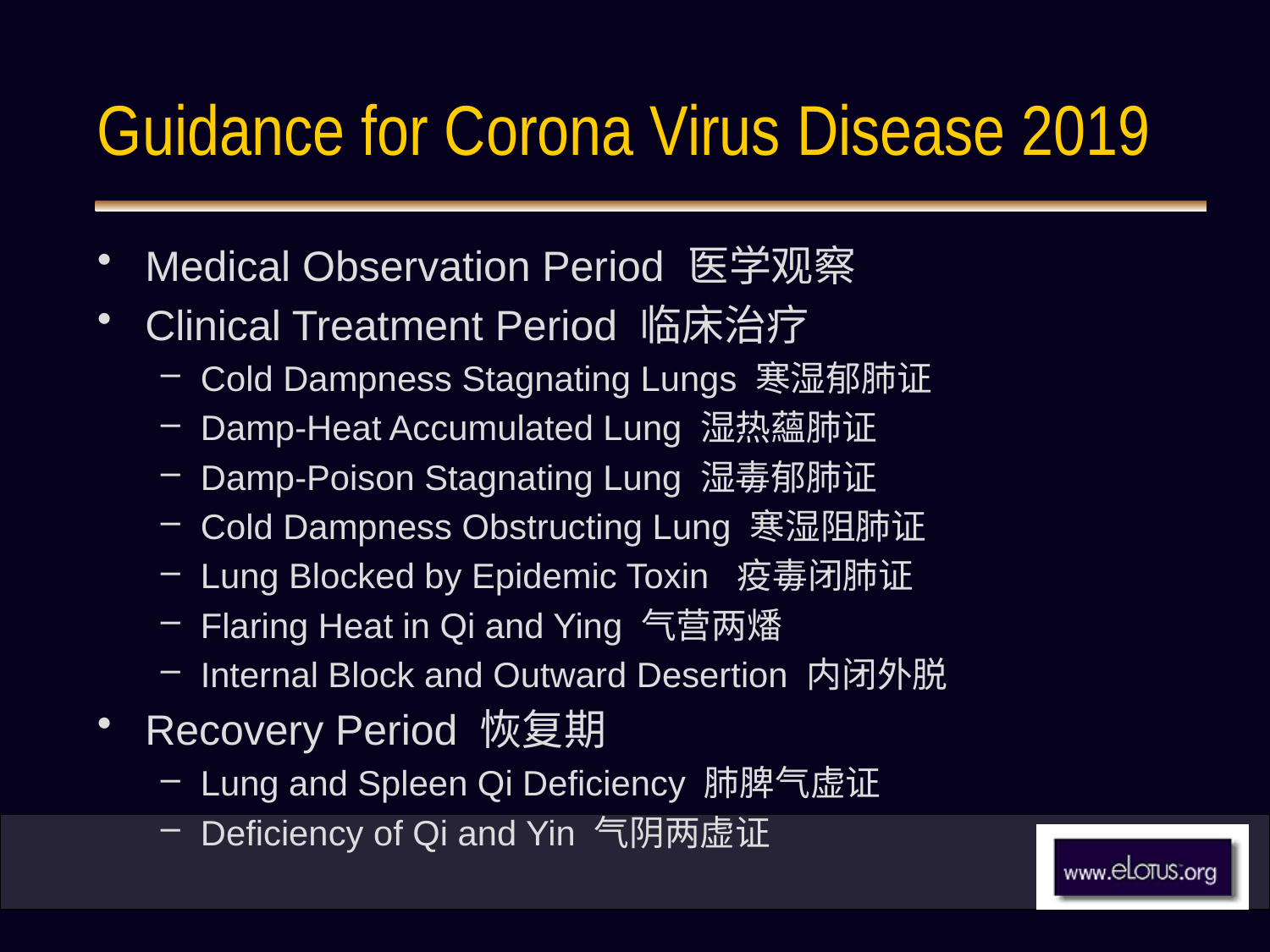

# Guidance for Corona Virus Disease 2019
Medical Observation Period 医学观察
Clinical Treatment Period 临床治疗
Cold Dampness Stagnating Lungs 寒湿郁肺证
Damp-Heat Accumulated Lung 湿热蘊肺证
Damp-Poison Stagnating Lung 湿毒郁肺证
Cold Dampness Obstructing Lung 寒湿阻肺证
Lung Blocked by Epidemic Toxin  疫毒闭肺证
Flaring Heat in Qi and Ying 气营两燔
Internal Block and Outward Desertion 内闭外脱
Recovery Period 恢复期
Lung and Spleen Qi Deficiency 肺脾气虚证
Deficiency of Qi and Yin 气阴两虚证